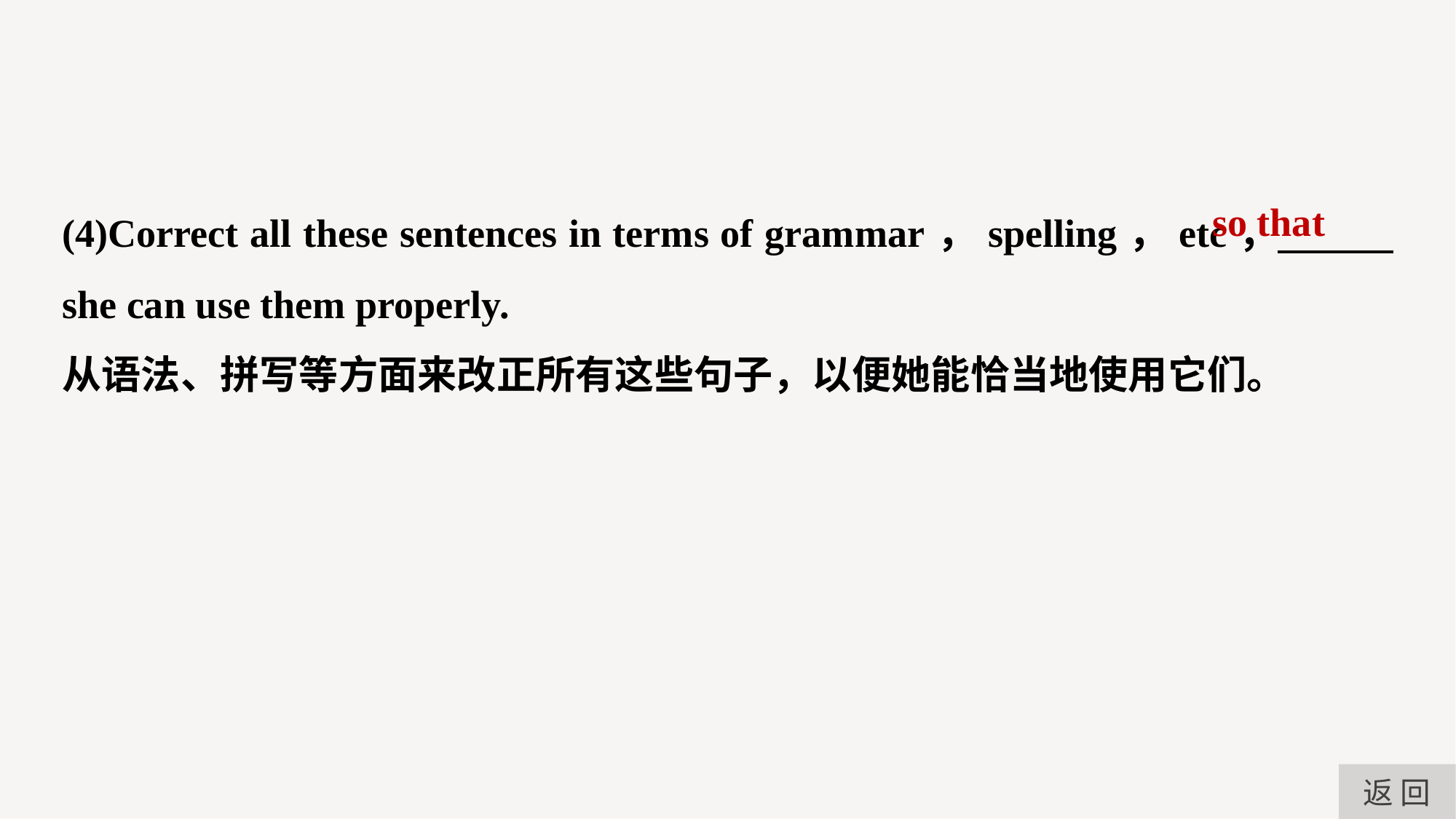

(4)Correct all these sentences in terms of grammar，spelling，etc，            she can use them properly.
从语法、拼写等方面来改正所有这些句子，以便她能恰当地使用它们。
so that
返 回